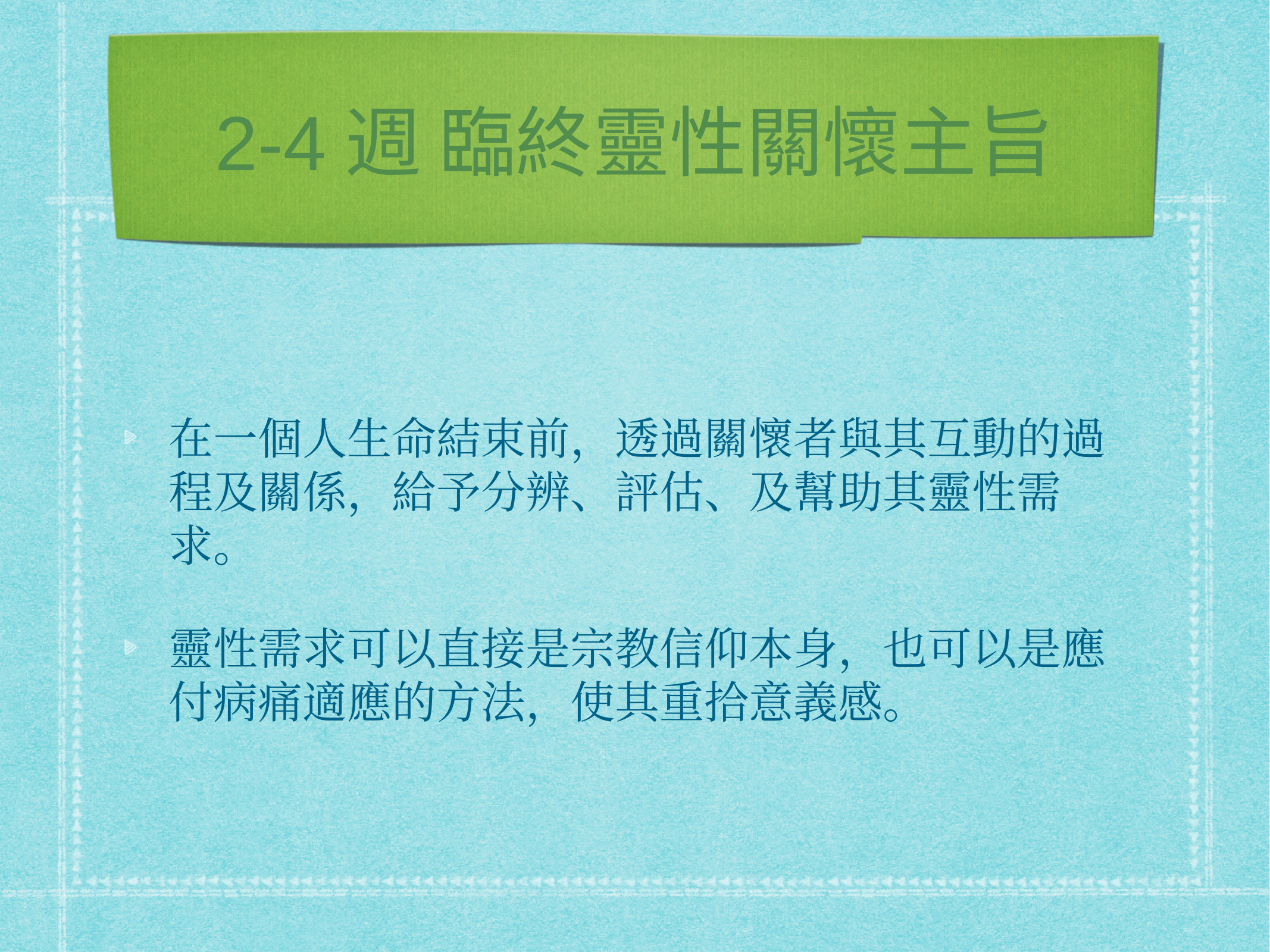

# 2-4週 臨終靈性關懷主旨
在一個人生命結束前，透過關懷者與其互動的過程及關係，給予分辨、評估、及幫助其靈性需求。
靈性需求可以直接是宗教信仰本身，也可以是應付病痛適應的方法，使其重拾意義感。